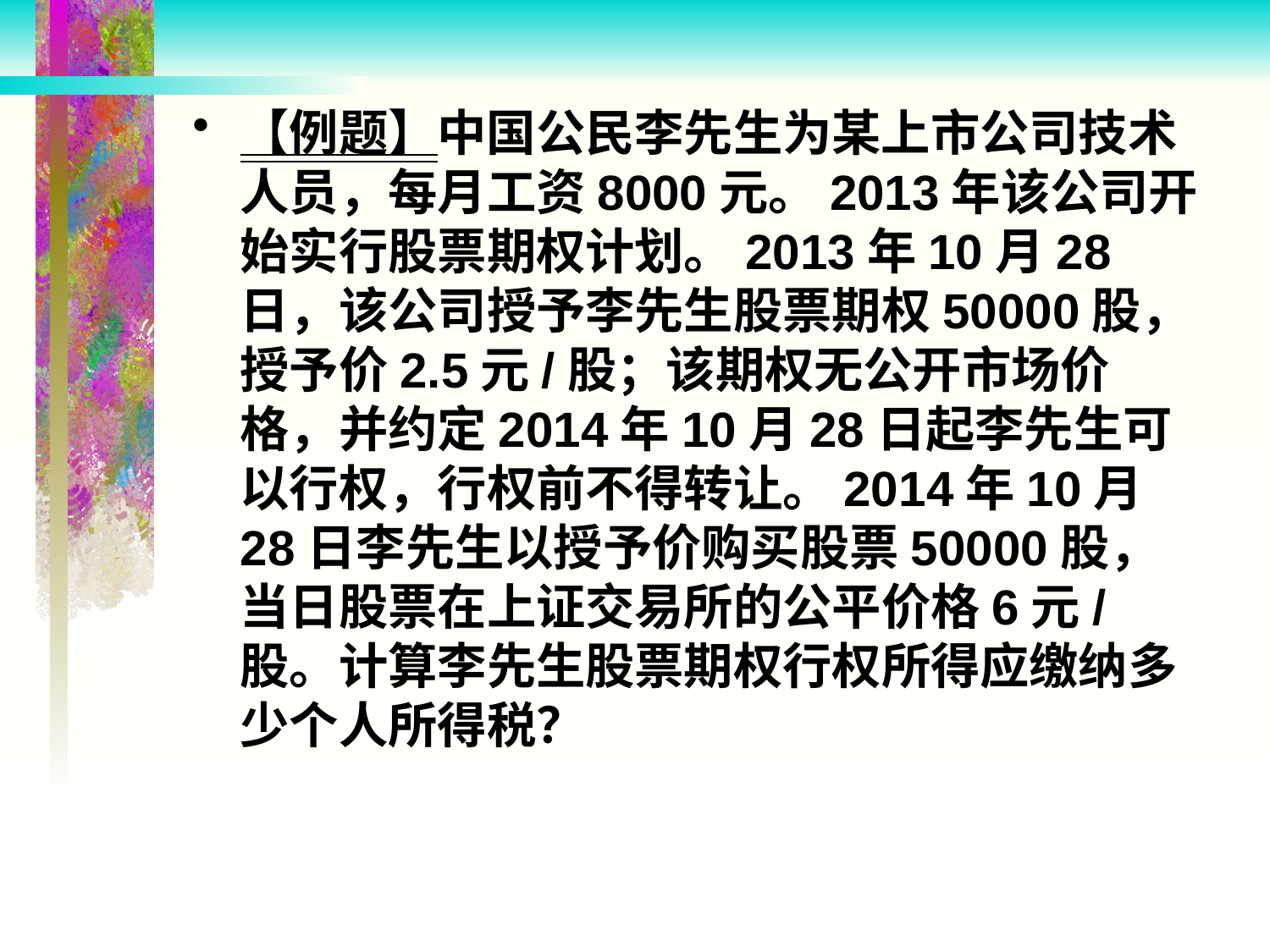

【例题】中国公民李先生为某上市公司技术人员，每月工资8000元。2013年该公司开始实行股票期权计划。2013年10月28日，该公司授予李先生股票期权50000股，授予价2.5元/股；该期权无公开市场价格，并约定2014年10月28日起李先生可以行权，行权前不得转让。2014年10月28日李先生以授予价购买股票50000股，当日股票在上证交易所的公平价格6元/股。计算李先生股票期权行权所得应缴纳多少个人所得税？